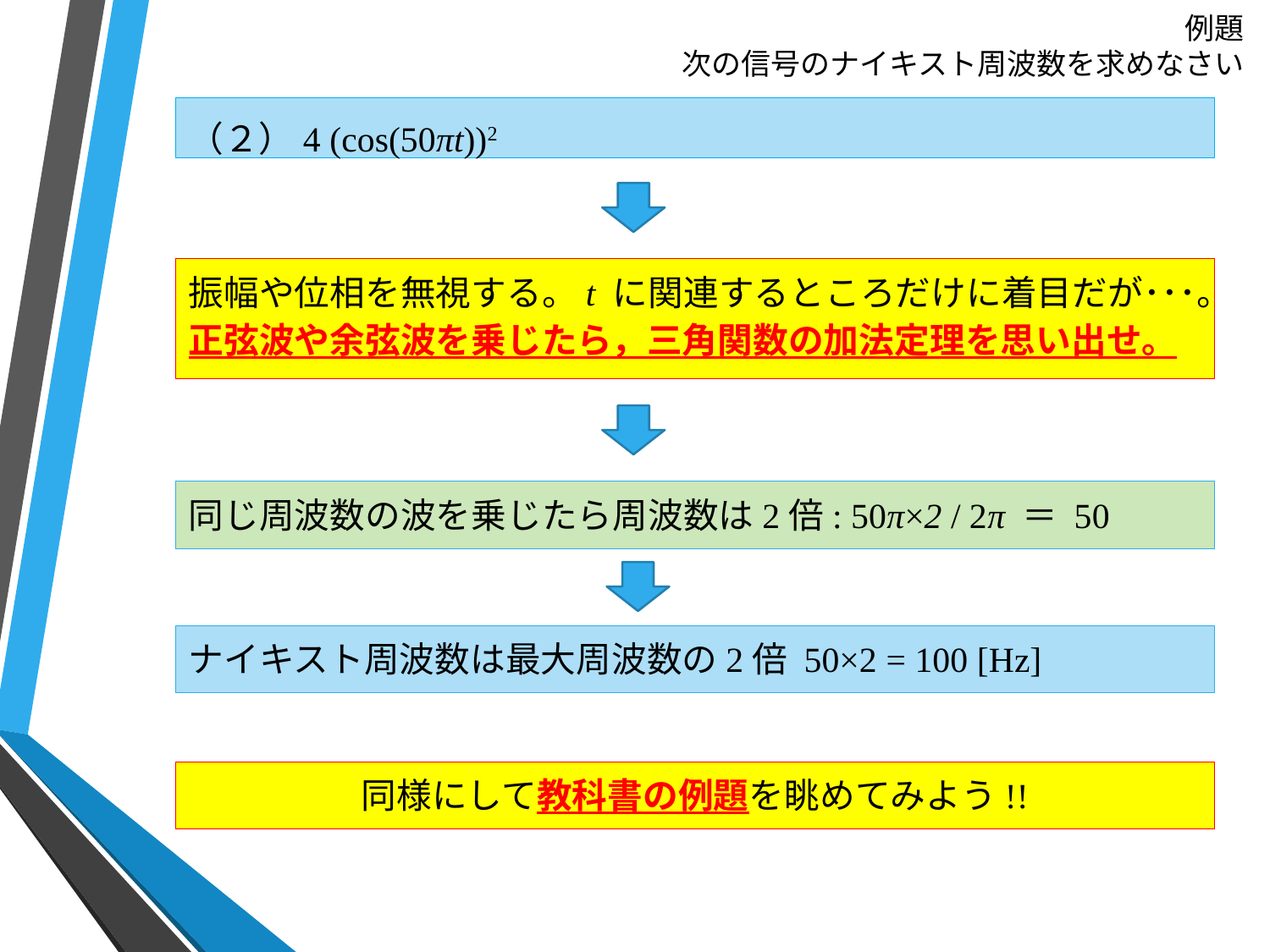

# 例題 次の信号のナイキスト周波数を求めなさい
（２）4 (cos(50πt))2

振幅や位相を無視する。t に関連するところだけに着目だが･･･。
正弦波や余弦波を乗じたら，三角関数の加法定理を思い出せ。

同じ周波数の波を乗じたら周波数は2倍: 50π×2 / 2π ＝ 50

ナイキスト周波数は最大周波数の2倍 50×2 = 100 [Hz]
同様にして教科書の例題を眺めてみよう!!